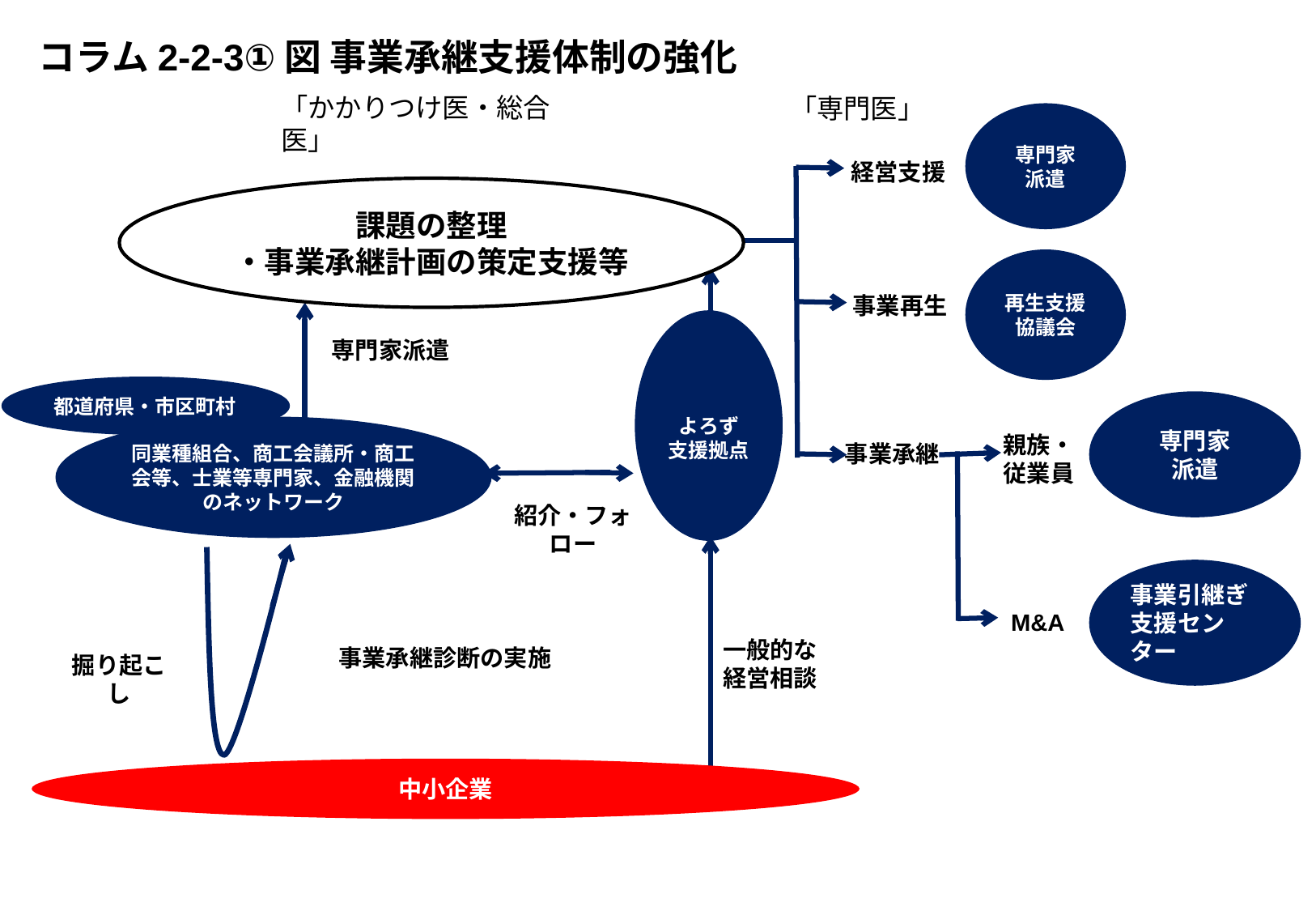

# コラム2-2-3①図 事業承継支援体制の強化
「かかりつけ医・総合医」
「専門医」
専門家
派遣
経営支援
課題の整理
・事業承継計画の策定支援等
再生支援協議会
事業再生

よろず
支援拠点
専門家派遣
専門家
派遣
同業種組合、商工会議所・商工
会等、士業等専門家、金融機関
のネットワーク
親族・
従業員
事業承継

事業引継ぎ支援センター
M&A
一般的な
経営相談
掘り起こし
中小企業
都道府県・市区町村
紹介・フォロー
事業承継診断の実施